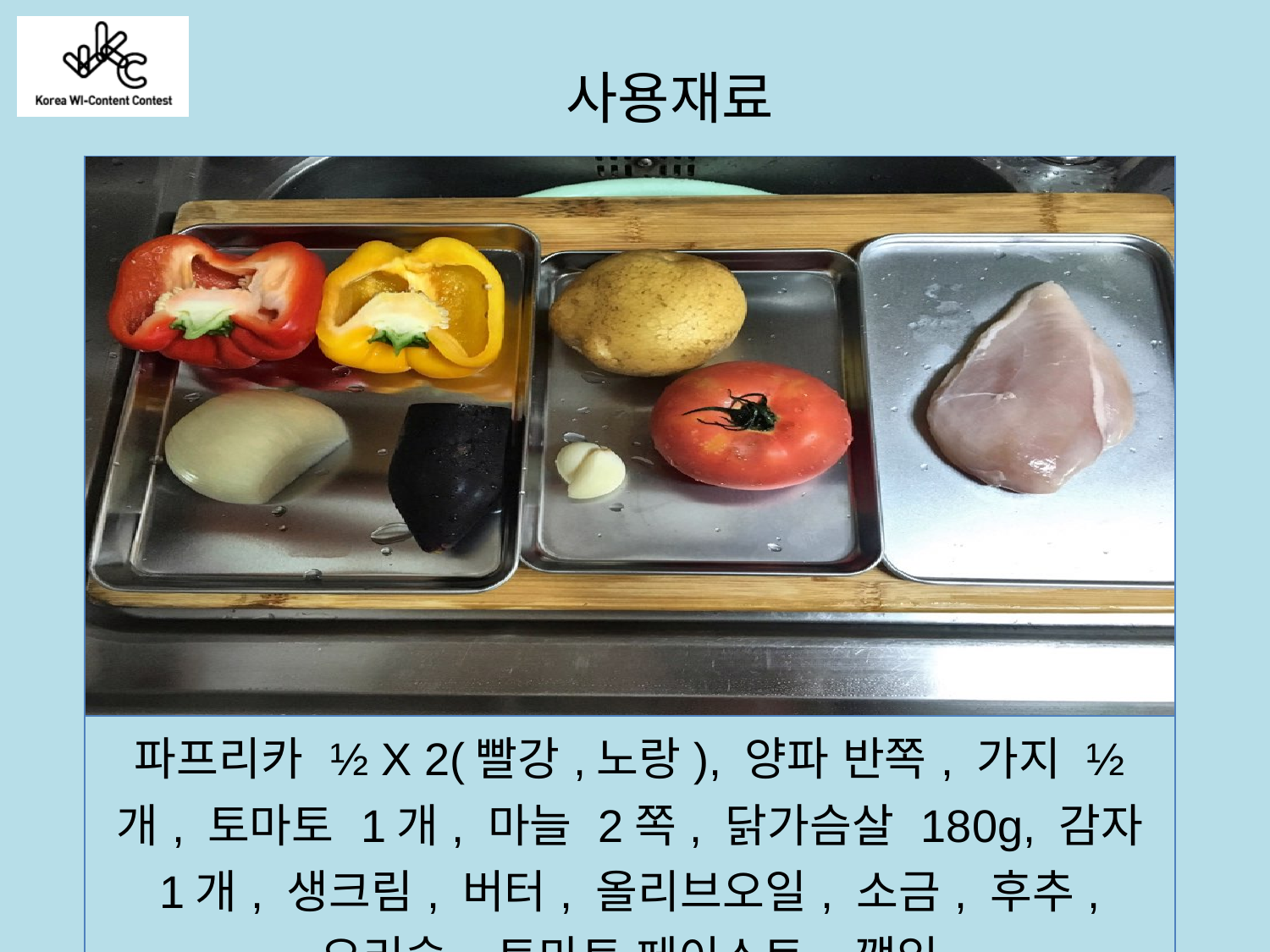

사용재료
|  |
| --- |
| 파프리카 ½ X 2(빨강,노랑), 양파 반쪽, 가지 ½ 개, 토마토 1개, 마늘 2쪽, 닭가슴살 180g, 감자 1개, 생크림, 버터, 올리브오일, 소금, 후추, 요리술, 토마토 페이스트, 깻잎 |